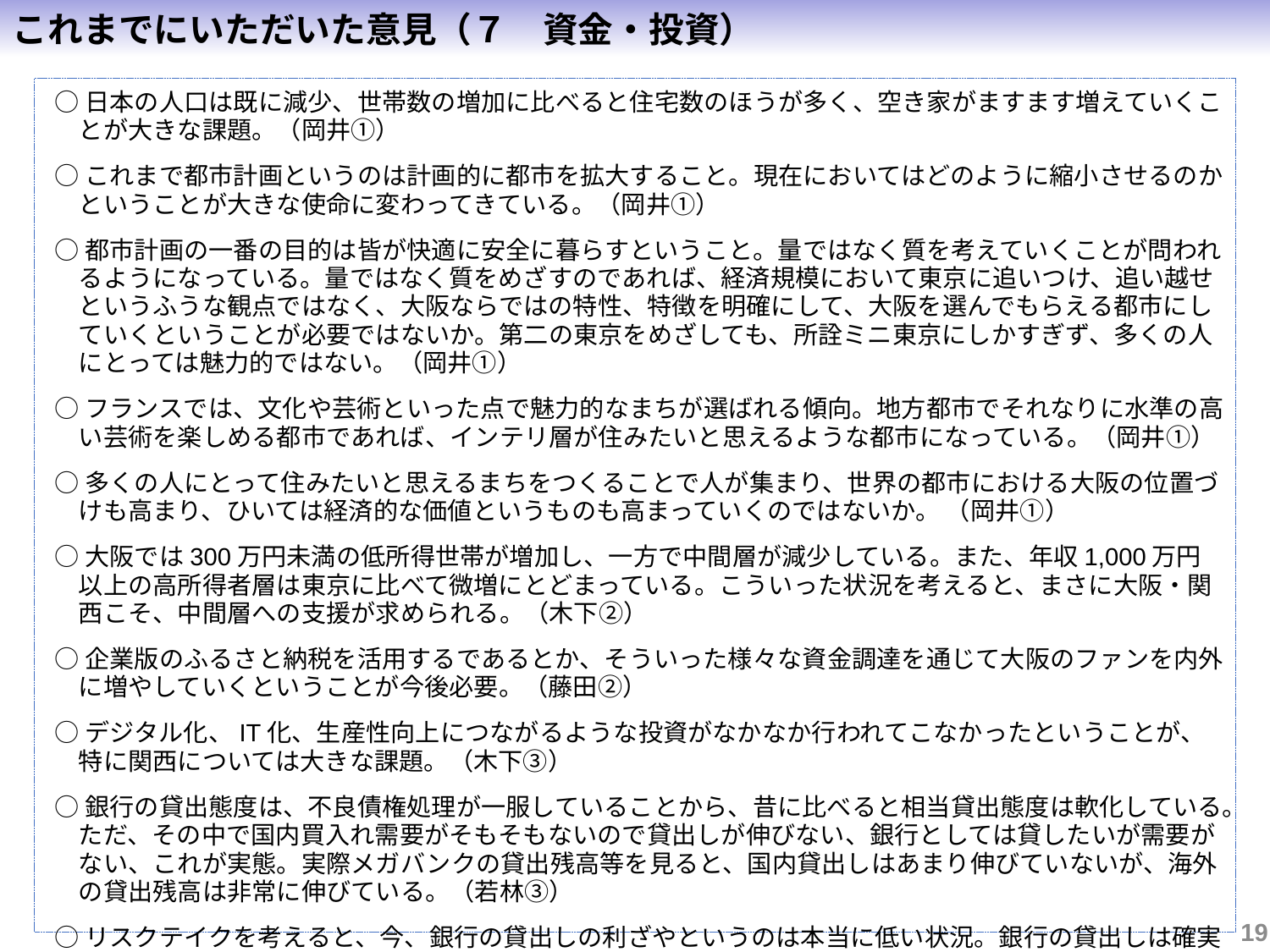

これまでにいただいた意見（７　資金・投資）
○日本の人口は既に減少、世帯数の増加に比べると住宅数のほうが多く、空き家がますます増えていくことが大きな課題。（岡井①）
○これまで都市計画というのは計画的に都市を拡大すること。現在においてはどのように縮小させるのかということが大きな使命に変わってきている。（岡井①）
○都市計画の一番の目的は皆が快適に安全に暮らすということ。量ではなく質を考えていくことが問われるようになっている。量ではなく質をめざすのであれば、経済規模において東京に追いつけ、追い越せというふうな観点ではなく、大阪ならではの特性、特徴を明確にして、大阪を選んでもらえる都市にしていくということが必要ではないか。第二の東京をめざしても、所詮ミニ東京にしかすぎず、多くの人にとっては魅力的ではない。（岡井①）
○フランスでは、文化や芸術といった点で魅力的なまちが選ばれる傾向。地方都市でそれなりに水準の高い芸術を楽しめる都市であれば、インテリ層が住みたいと思えるような都市になっている。（岡井①）
○多くの人にとって住みたいと思えるまちをつくることで人が集まり、世界の都市における大阪の位置づけも高まり、ひいては経済的な価値というものも高まっていくのではないか。 （岡井①）
○大阪では300万円未満の低所得世帯が増加し、一方で中間層が減少している。また、年収1,000万円以上の高所得者層は東京に比べて微増にとどまっている。こういった状況を考えると、まさに大阪・関西こそ、中間層への支援が求められる。（木下②）
○企業版のふるさと納税を活用するであるとか、そういった様々な資金調達を通じて大阪のファンを内外に増やしていくということが今後必要。（藤田②）
○デジタル化、IT化、生産性向上につながるような投資がなかなか行われてこなかったということが、特に関西については大きな課題。（木下③）
○銀行の貸出態度は、不良債権処理が一服していることから、昔に比べると相当貸出態度は軟化している。ただ、その中で国内買入れ需要がそもそもないので貸出しが伸びない、銀行としては貸したいが需要がない、これが実態。実際メガバンクの貸出残高等を見ると、国内貸出しはあまり伸びていないが、海外の貸出残高は非常に伸びている。（若林③）
○リスクテイクを考えると、今、銀行の貸出しの利ざやというのは本当に低い状況。銀行の貸出しは確実に返ってくることが前提の貸出しになっているので、リスクマネーの供給は別のところが担う必要がある。（若林③）
19